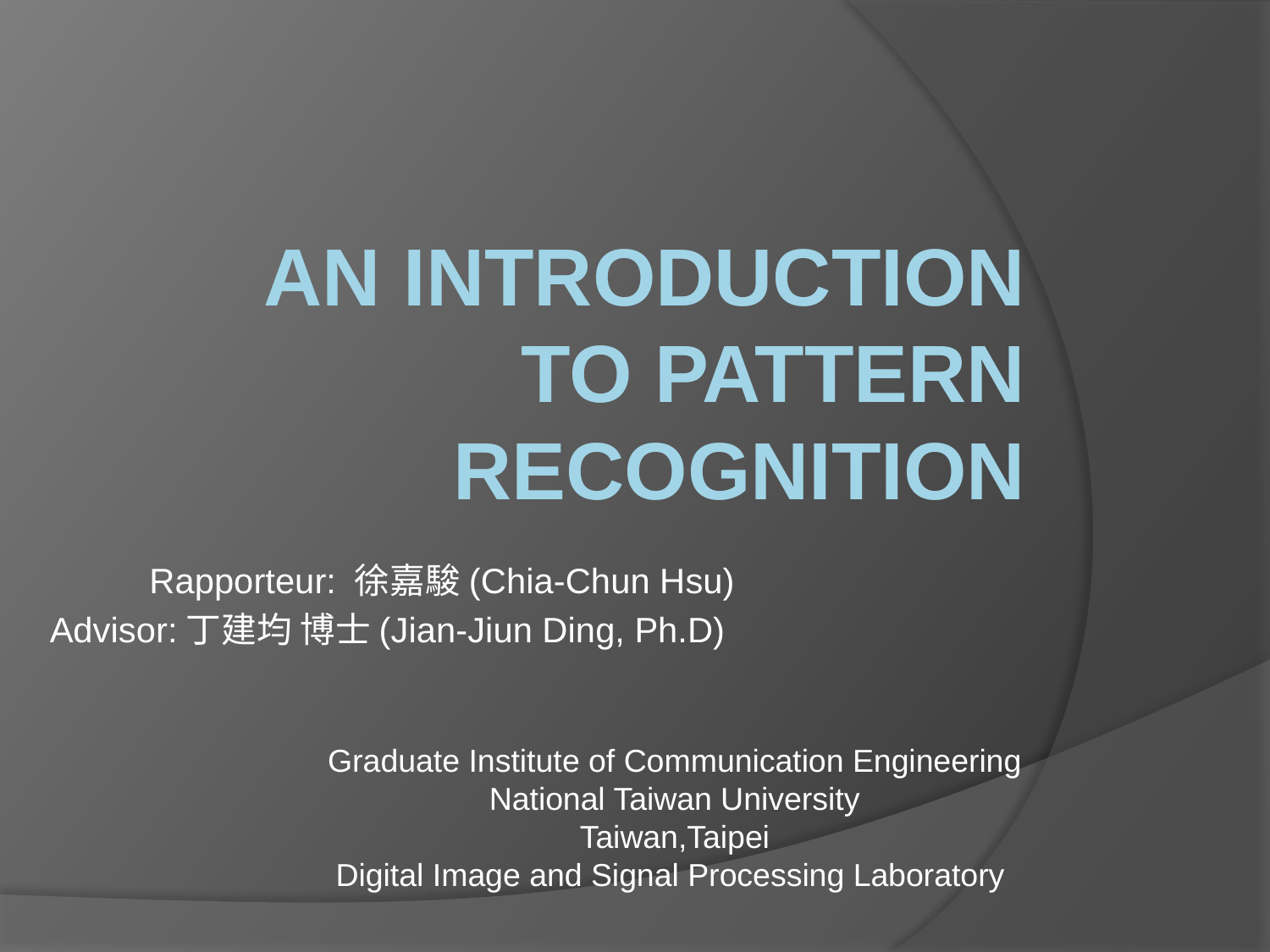

# An introduction to pattern recognition
Rapporteur: 徐嘉駿(Chia-Chun Hsu)
Advisor:丁建均 博士(Jian-Jiun Ding, Ph.D)
Graduate Institute of Communication Engineering
National Taiwan University
Taiwan,Taipei
Digital Image and Signal Processing Laboratory